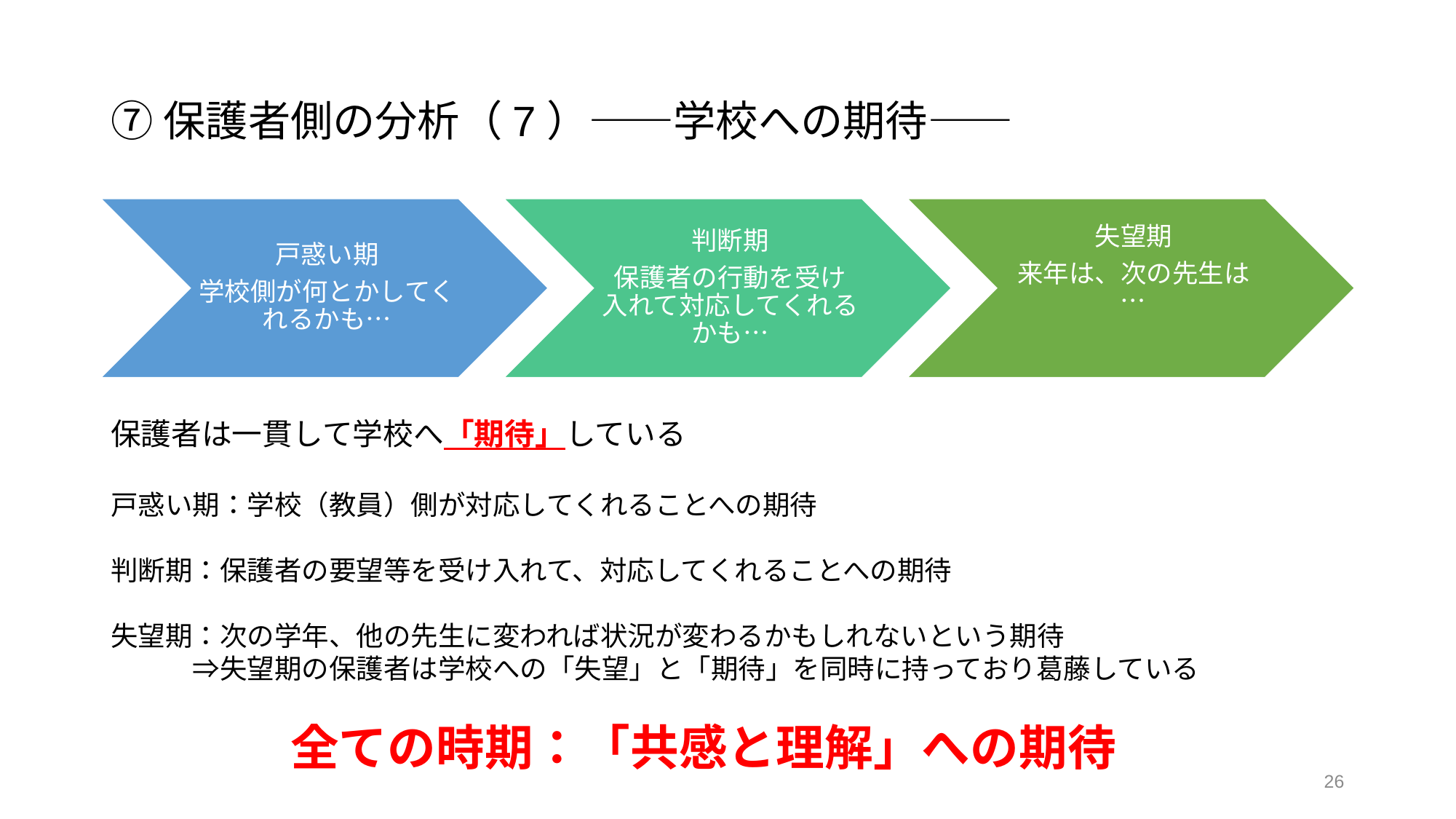

# ⑦保護者側の分析（7）――学校への期待――
戸惑い期
学校側が何とかしてくれるかも…
判断期
保護者の行動を受け入れて対応してくれるかも…
失望期
来年は、次の先生は…

保護者は一貫して学校へ「期待」している

戸惑い期：学校（教員）側が対応してくれることへの期待

判断期：保護者の要望等を受け入れて、対応してくれることへの期待

失望期：次の学年、他の先生に変われば状況が変わるかもしれないという期待
　　　⇒失望期の保護者は学校への「失望」と「期待」を同時に持っており葛藤している

全ての時期：「共感と理解」への期待
26